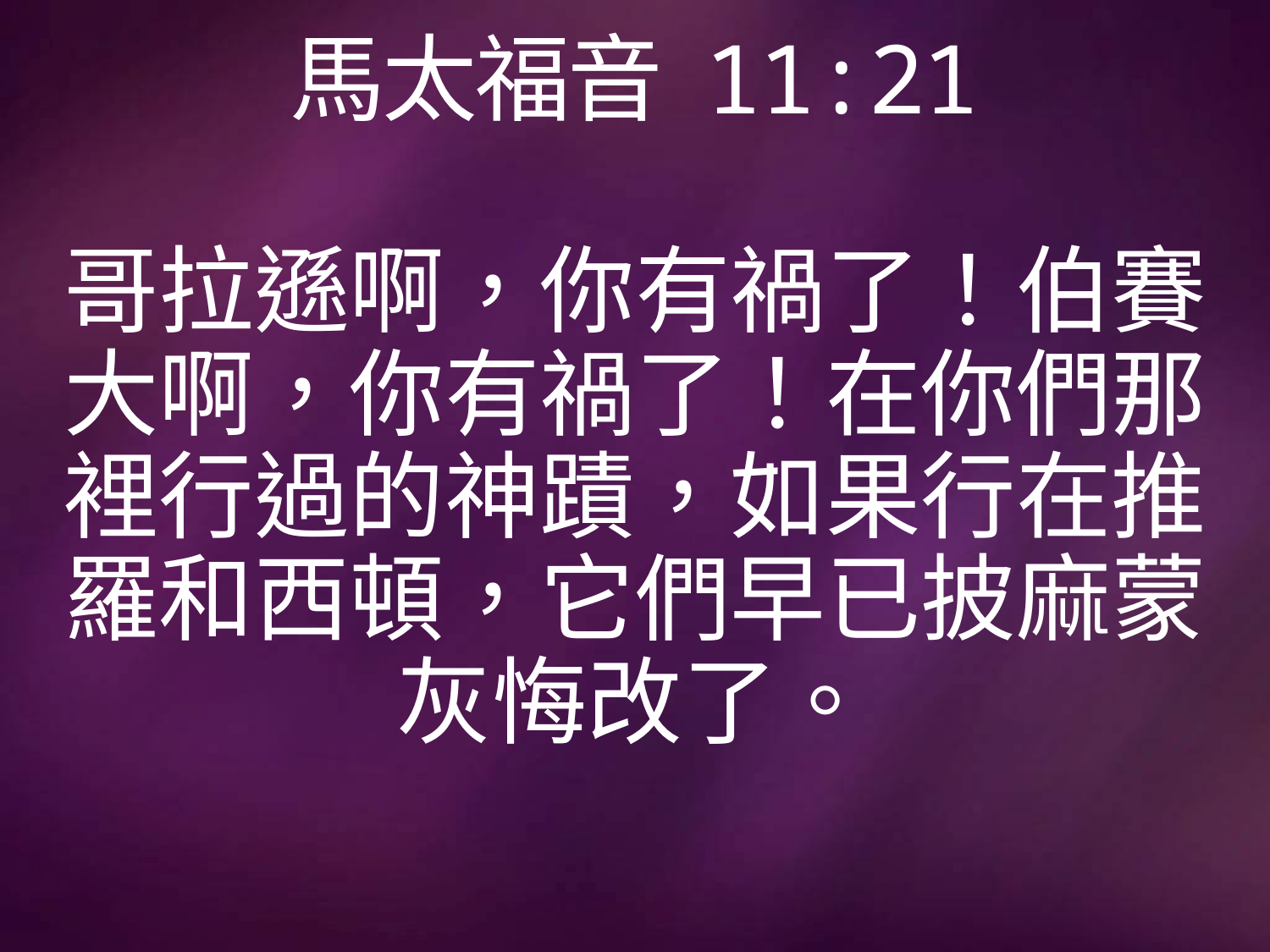

# 馬太福音 11:21
哥拉遜啊，你有禍了！伯賽大啊，你有禍了！在你們那裡行過的神蹟，如果行在推羅和西頓，它們早已披麻蒙灰悔改了。